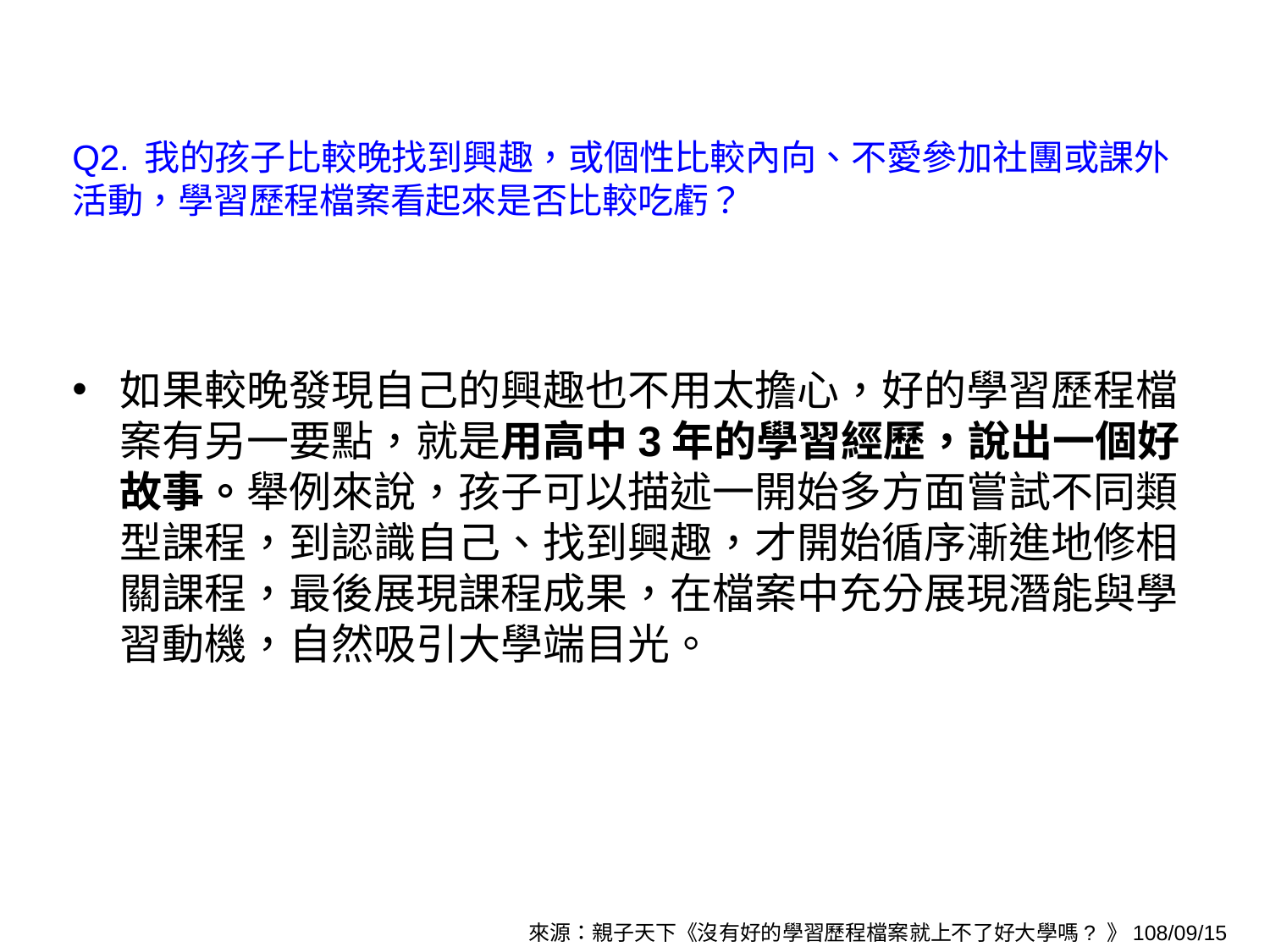

# Q2. 我的孩子比較晚找到興趣，或個性比較內向、不愛參加社團或課外活動，學習歷程檔案看起來是否比較吃虧？
如果較晚發現自己的興趣也不用太擔心，好的學習歷程檔案有另一要點，就是用高中3年的學習經歷，說出一個好故事。舉例來說，孩子可以描述一開始多方面嘗試不同類型課程，到認識自己、找到興趣，才開始循序漸進地修相關課程，最後展現課程成果，在檔案中充分展現潛能與學習動機，自然吸引大學端目光。

來源：親子天下《沒有好的學習歷程檔案就上不了好大學嗎? 》108/09/15